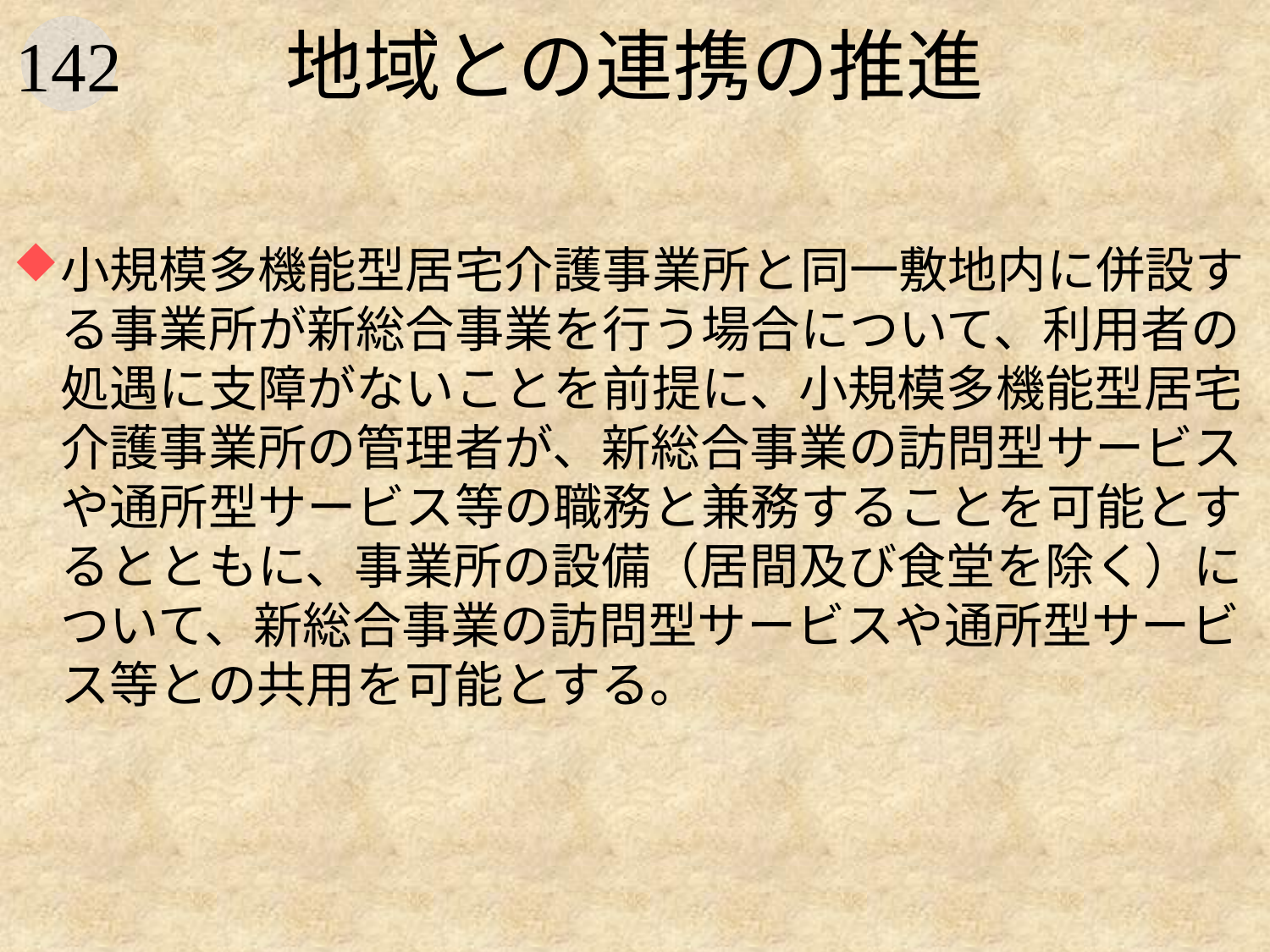

# 地域との連携の推進
小規模多機能型居宅介護事業所と同一敷地内に併設する事業所が新総合事業を行う場合について、利用者の処遇に支障がないことを前提に、小規模多機能型居宅介護事業所の管理者が、新総合事業の訪問型サービスや通所型サービス等の職務と兼務することを可能とするとともに、事業所の設備（居間及び食堂を除く）について、新総合事業の訪問型サービスや通所型サービス等との共用を可能とする。